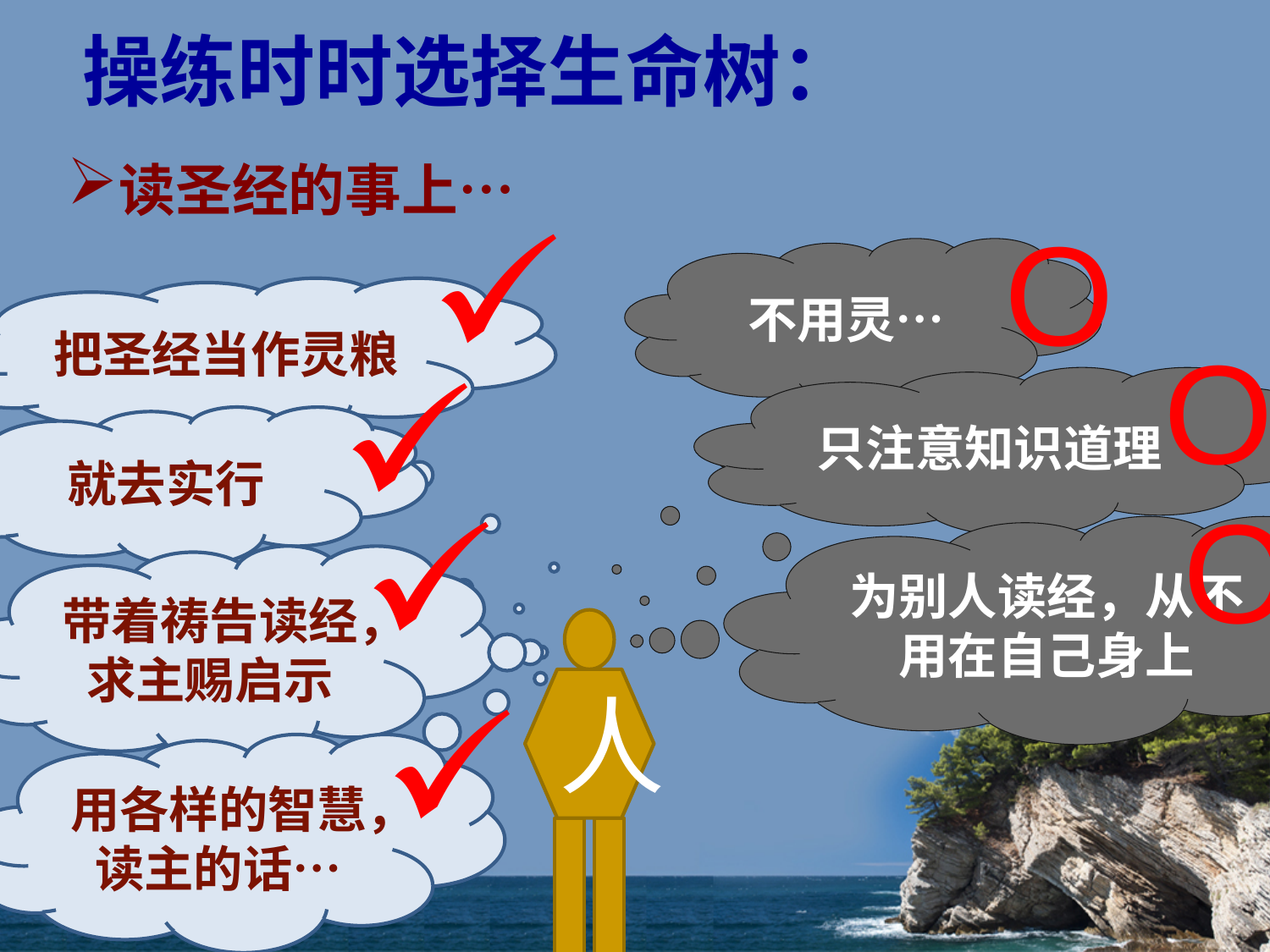

# 操练时时选择生命树：
读圣经的事上…
O
不用灵…

把圣经当作灵粮
O
只注意知识道理
就去实行

O
为别人读经，从不用在自己身上
带着祷告读经，求主赐启示

人
用各样的智慧，读主的话…